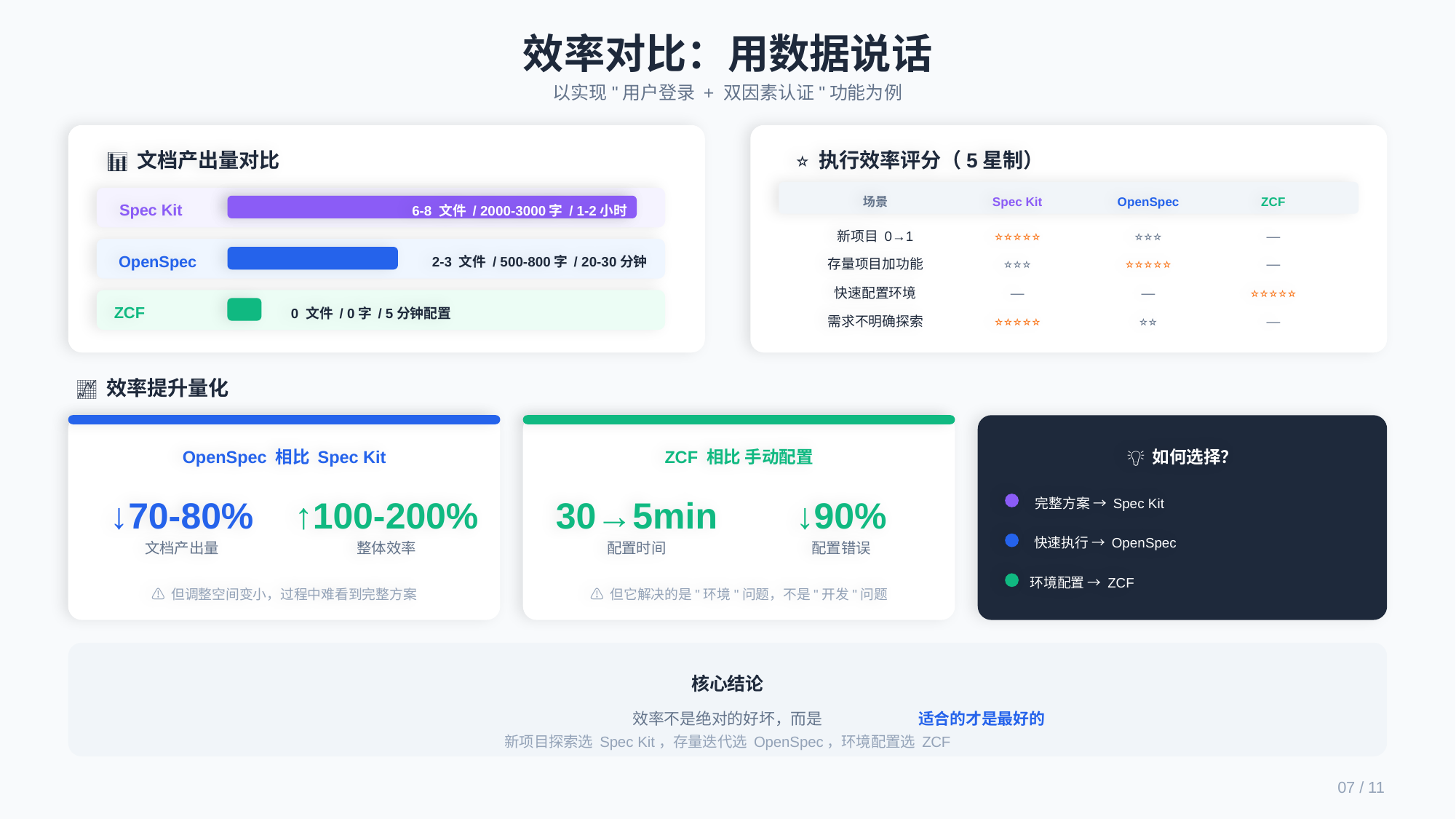

效率对比：用数据说话
以实现"用户登录 + 双因素认证"功能为例

📊 文档产出量对比

Spec Kit
6-8 文件 / 2000-3000字 / 1-2小时

OpenSpec
2-3 文件 / 500-800字 / 20-30分钟

ZCF
0 文件 / 0字 / 5分钟配置

⭐ 执行效率评分（5星制）

场景
Spec Kit
OpenSpec
ZCF
新项目 0→1
⭐⭐⭐⭐⭐
⭐⭐⭐
—
存量项目加功能
⭐⭐⭐
⭐⭐⭐⭐⭐
—
快速配置环境
—
—
⭐⭐⭐⭐⭐
需求不明确探索
⭐⭐⭐⭐⭐
⭐⭐
—
📈 效率提升量化

OpenSpec 相比 Spec Kit
↓70-80%
↑100-200%
文档产出量
整体效率
⚠️ 但调整空间变小，过程中难看到完整方案

ZCF 相比 手动配置
30→5min
↓90%
配置时间
配置错误
⚠️ 但它解决的是"环境"问题，不是"开发"问题

💡 如何选择？

完整方案 → Spec Kit

快速执行 → OpenSpec

环境配置 → ZCF

核心结论
效率不是绝对的好坏，而是
适合的才是最好的
新项目探索选 Spec Kit，存量迭代选 OpenSpec，环境配置选 ZCF
07 / 11